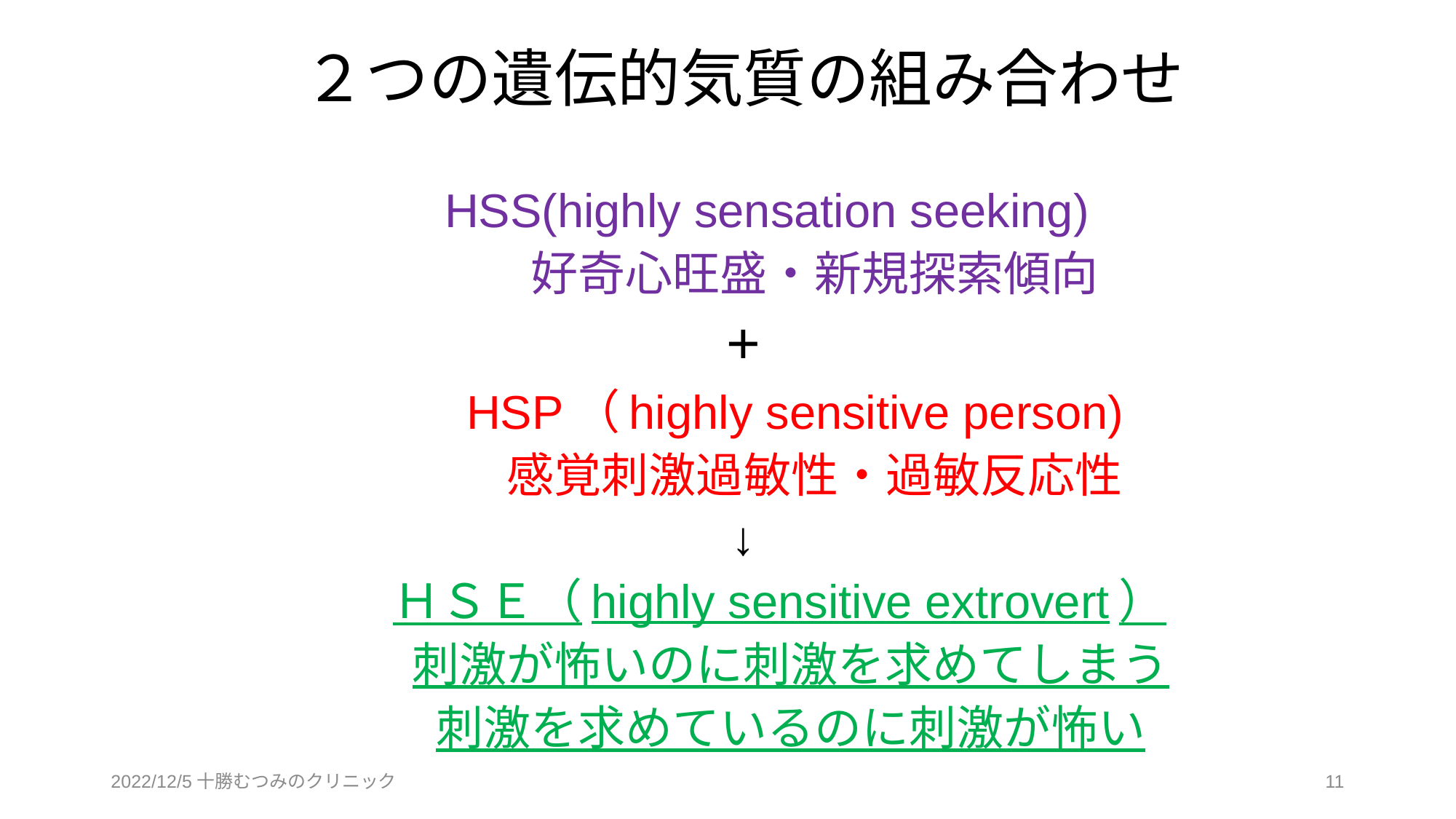

２つの遺伝的気質の組み合わせ

　　HSS(highly sensation seeking)
　　　好奇心旺盛・新規探索傾向
+
　　HSP（highly sensitive person)
　　　感覚刺激過敏性・過敏反応性
↓
      ＨＳＥ（highly sensitive extrovert）
　　刺激が怖いのに刺激を求めてしまう
　　刺激を求めているのに刺激が怖い

2022/12/5十勝むつみのクリニック
11